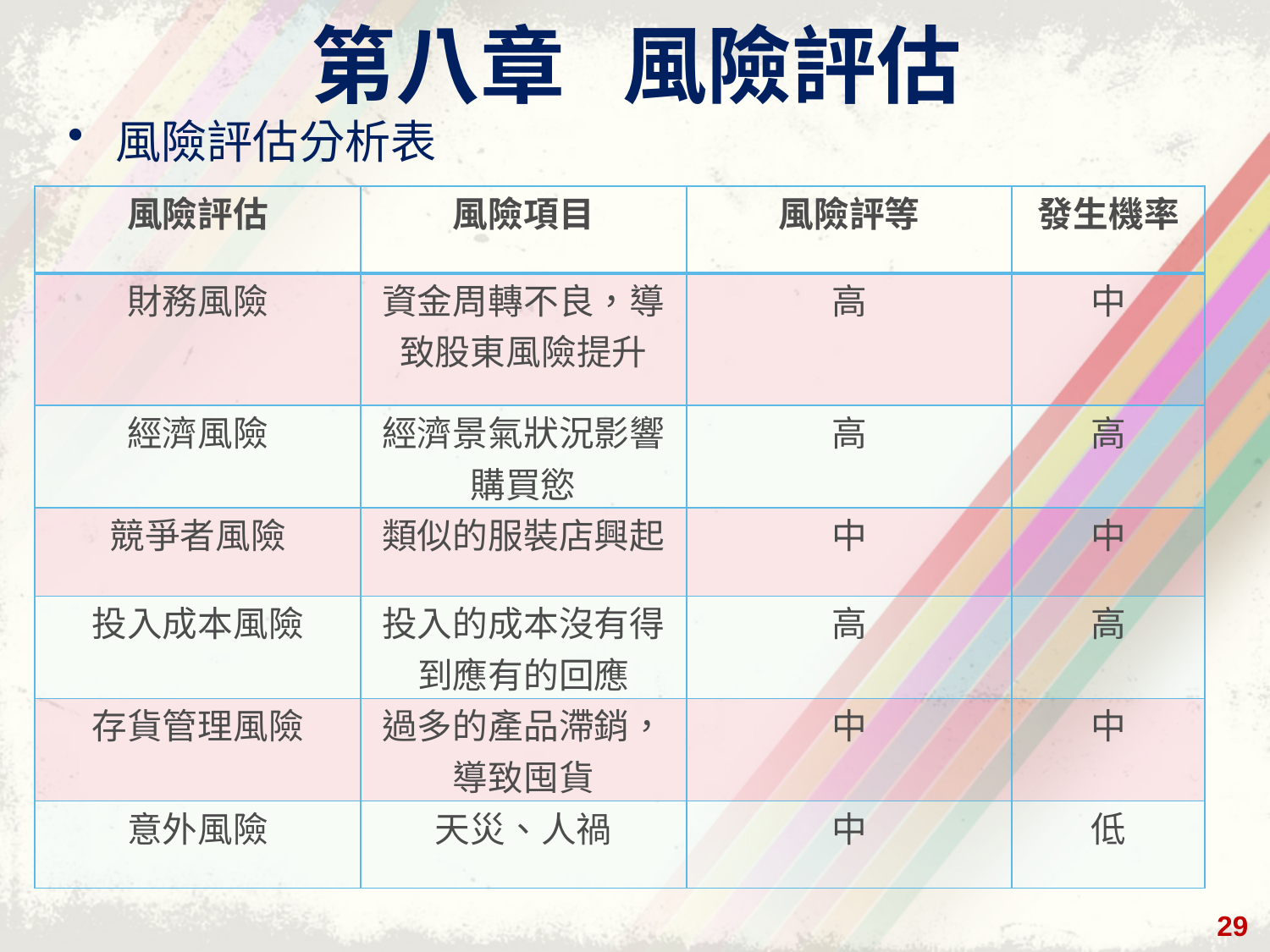

# 第八章   風險評估
風險評估分析表

| 風險評估 | 風險項目 | 風險評等 | 發生機率 |
| --- | --- | --- | --- |
| 財務風險 | 資金周轉不良，導致股東風險提升 | 高 | 中 |
| 經濟風險 | 經濟景氣狀況影響購買慾 | 高 | 高 |
| 競爭者風險 | 類似的服裝店興起 | 中 | 中 |
| 投入成本風險 | 投入的成本沒有得到應有的回應 | 高 | 高 |
| 存貨管理風險 | 過多的產品滯銷，導致囤貨 | 中 | 中 |
| 意外風險 | 天災、人禍 | 中 | 低 |
29